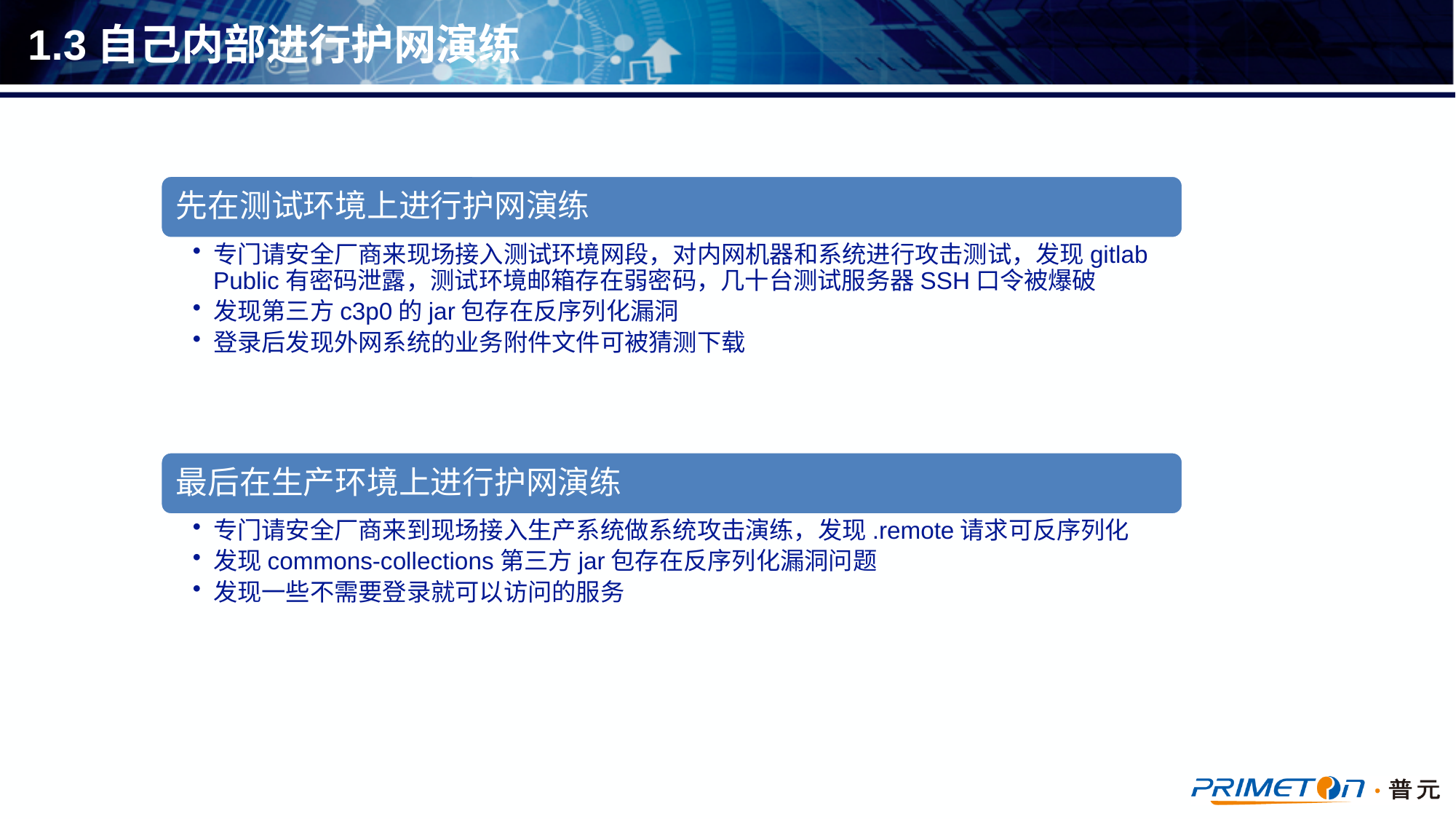

# 1.3自己内部进行护网演练
先在测试环境上进行护网演练
专门请安全厂商来现场接入测试环境网段，对内网机器和系统进行攻击测试，发现gitlab Public有密码泄露，测试环境邮箱存在弱密码，几十台测试服务器SSH口令被爆破
发现第三方c3p0的jar包存在反序列化漏洞
登录后发现外网系统的业务附件文件可被猜测下载

最后在生产环境上进行护网演练
专门请安全厂商来到现场接入生产系统做系统攻击演练，发现.remote请求可反序列化
发现commons-collections第三方jar包存在反序列化漏洞问题
发现一些不需要登录就可以访问的服务